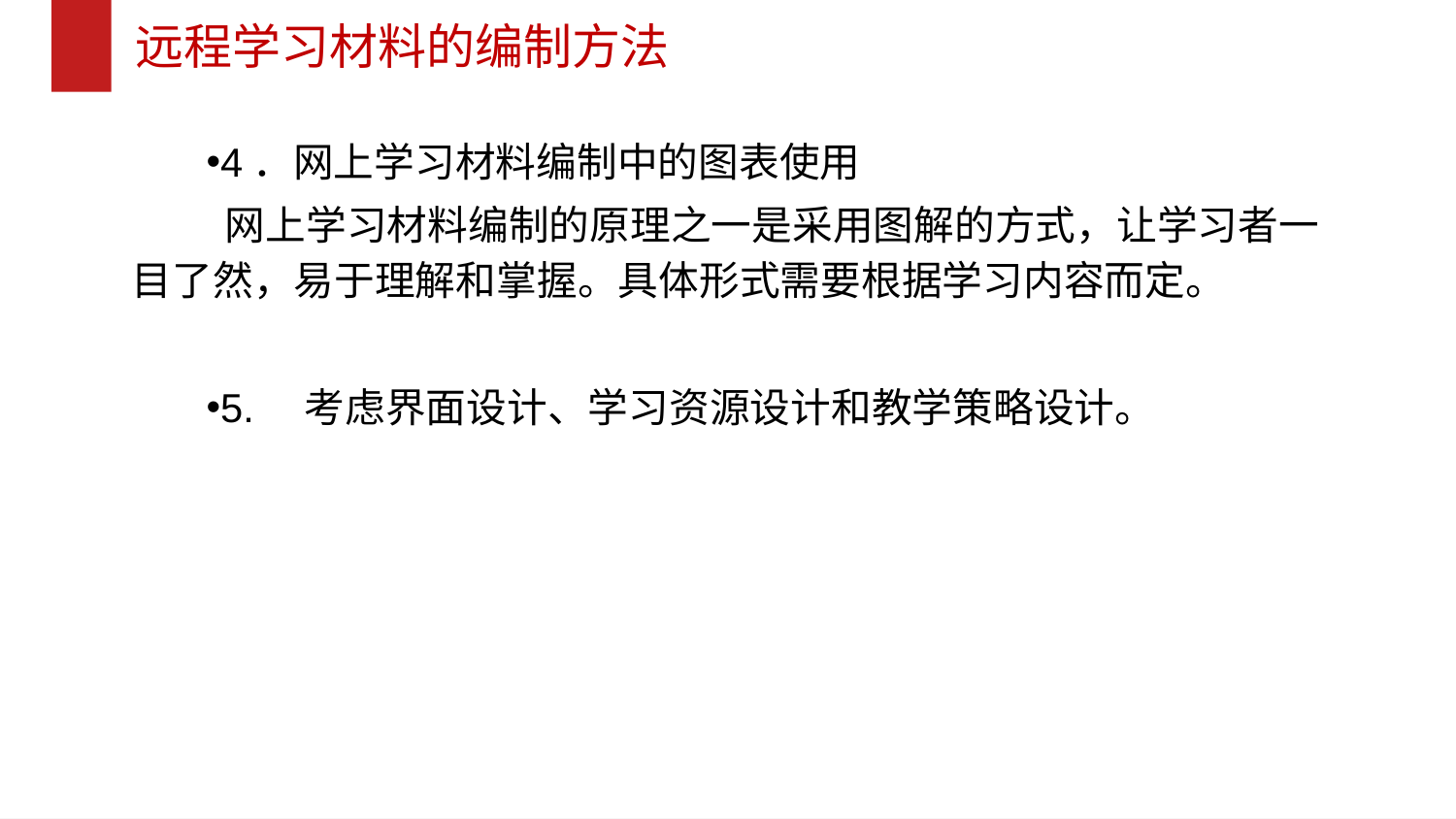

远程学习材料的编制方法

4．网上学习材料编制中的图表使用
 网上学习材料编制的原理之一是采用图解的方式，让学习者一目了然，易于理解和掌握。具体形式需要根据学习内容而定。

5.　考虑界面设计、学习资源设计和教学策略设计。